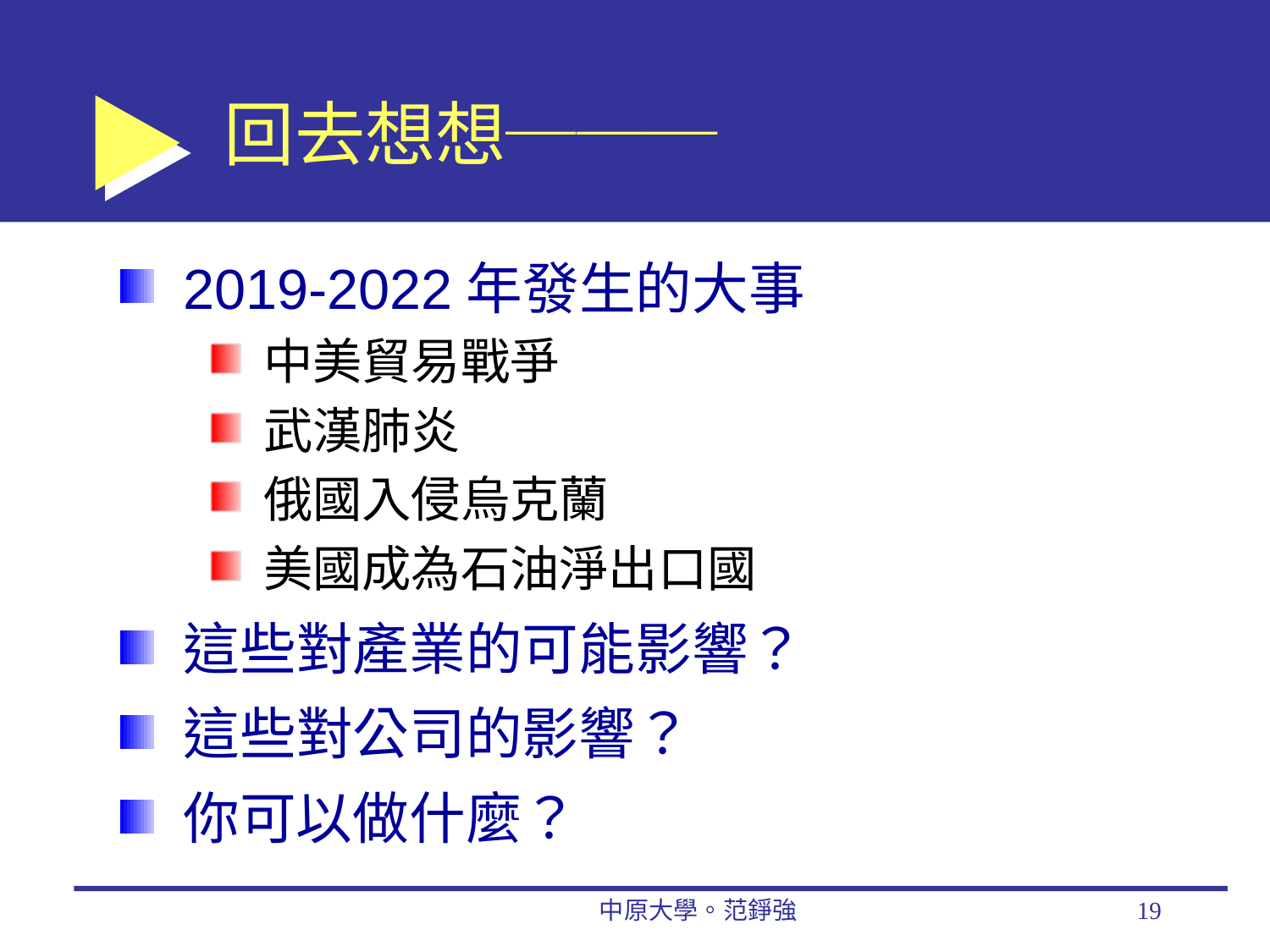

# 回去想想───
2019-2022年發生的大事
中美貿易戰爭
武漢肺炎
俄國入侵烏克蘭
美國成為石油淨出口國
這些對產業的可能影響？
這些對公司的影響？
你可以做什麼？
中原大學。范錚強
19